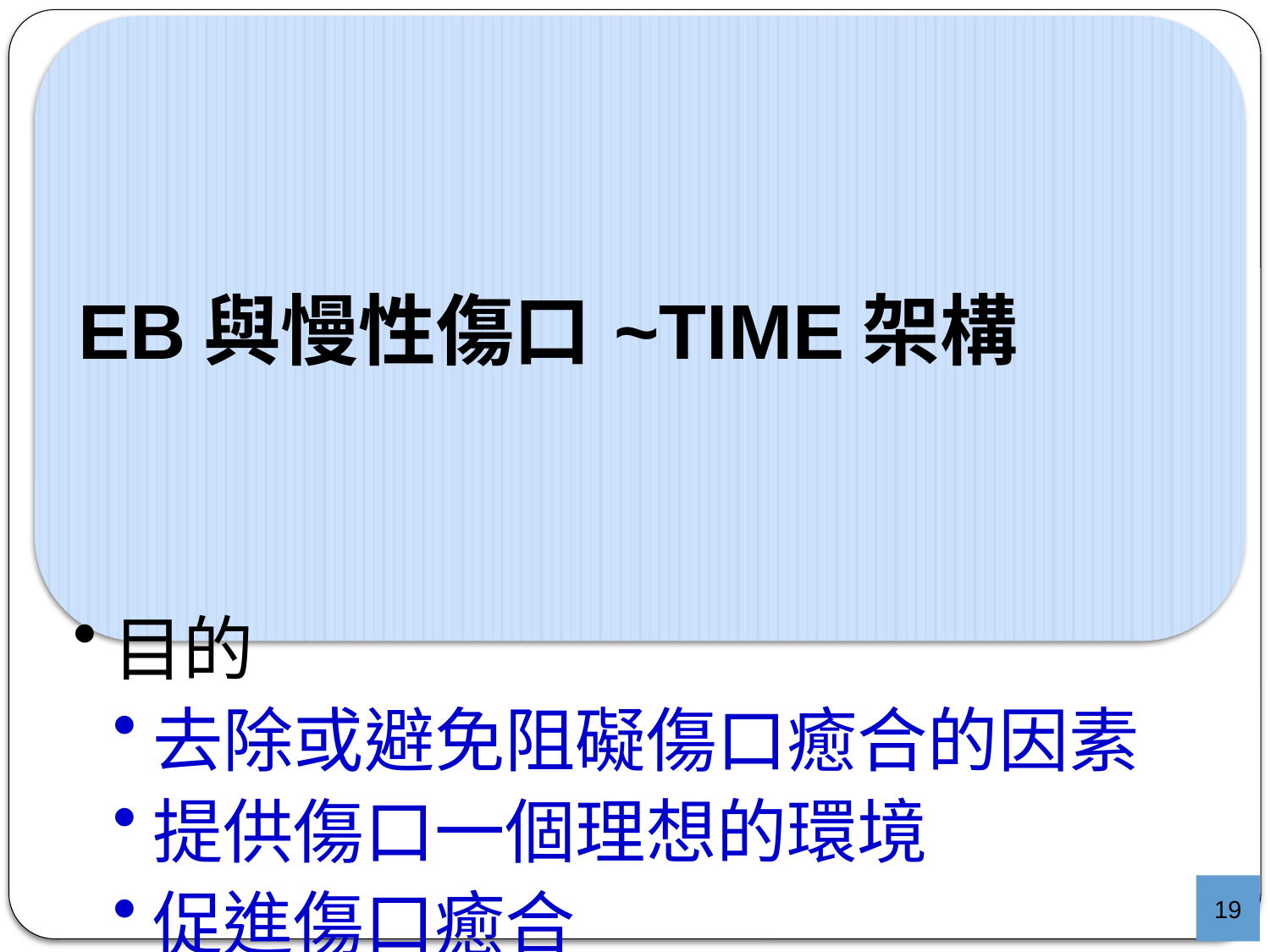

EB與慢性傷口~TIME架構
目的
去除或避免阻礙傷口癒合的因素
提供傷口一個理想的環境
促進傷口癒合

19